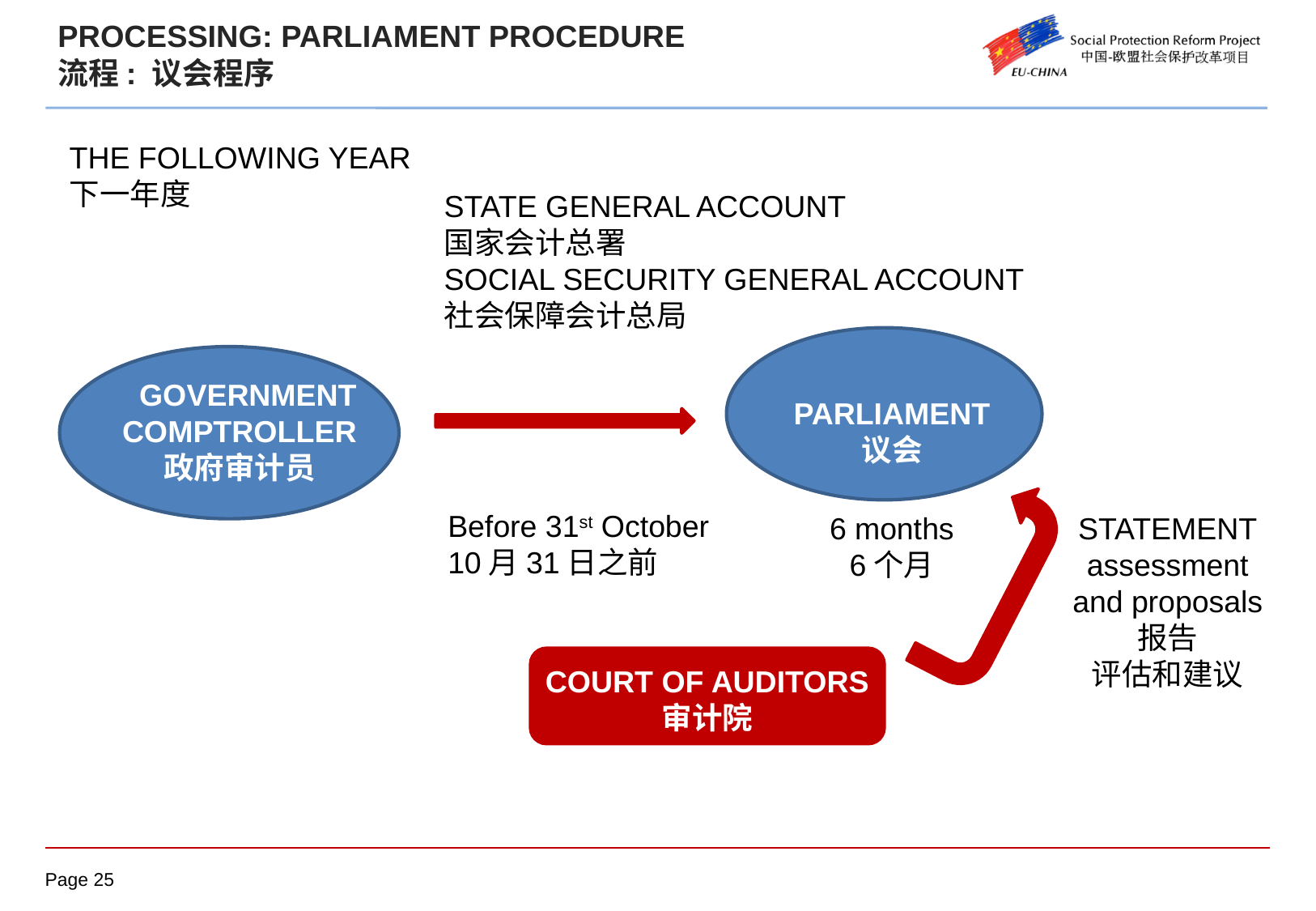

# PROCESSING: PARLIAMENT PROCEDURE 流程: 议会程序
THE FOLLOWING YEAR
下一年度
STATE GENERAL ACCOUNT
国家会计总署
SOCIAL SECURITY GENERAL ACCOUNT
社会保障会计总局

  GOVERNMENT
COMPTROLLER
政府审计员
PARLIAMENT
议会

Before 31st October
10月31日之前
6 months
6个月
STATEMENT
assessment and proposals
报告
评估和建议

COURT OF AUDITORS
审计院